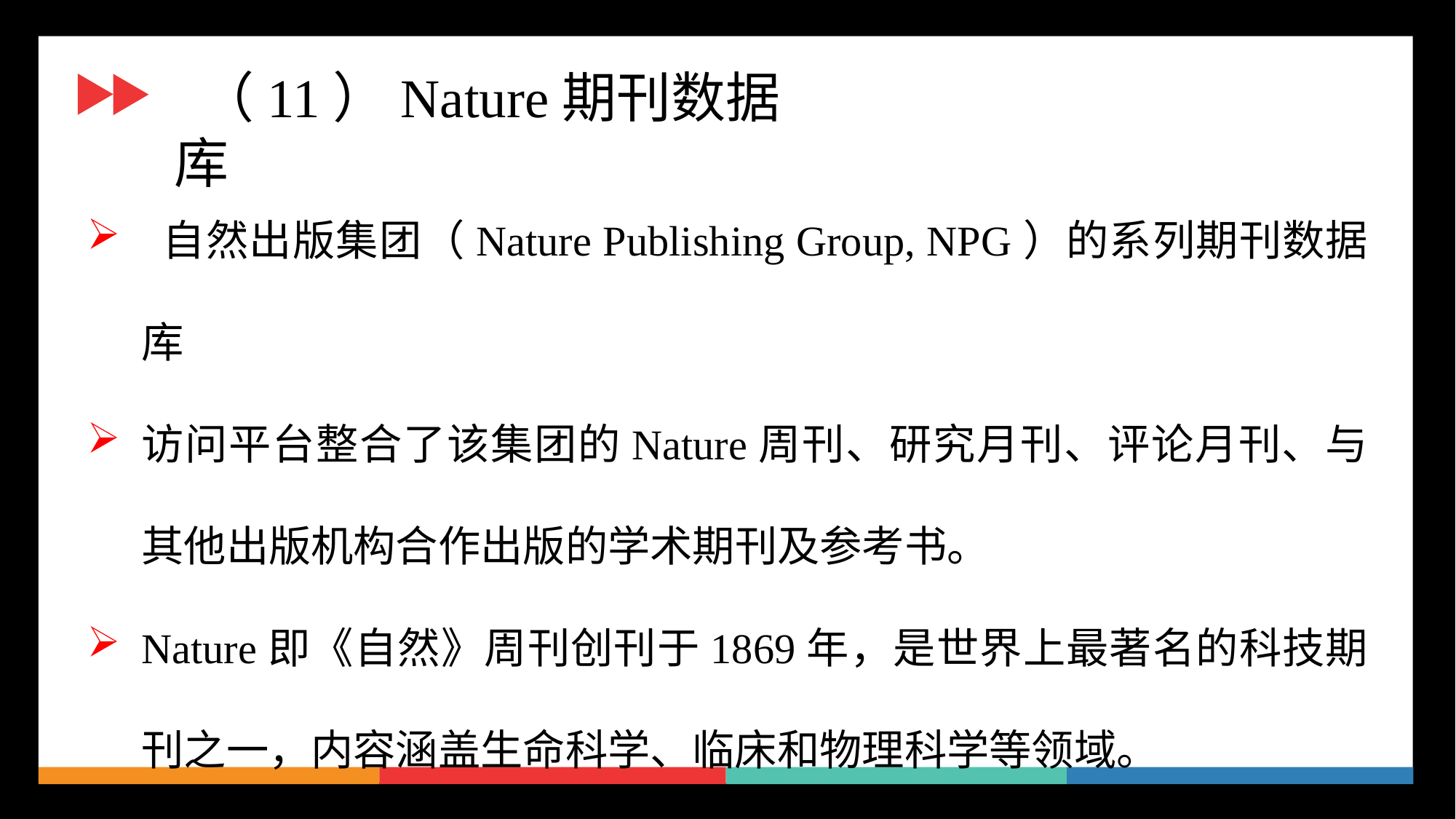

（11）Nature期刊数据库

 自然出版集团（Nature Publishing Group, NPG）的系列期刊数据库
访问平台整合了该集团的Nature周刊、研究月刊、评论月刊、与其他出版机构合作出版的学术期刊及参考书。
Nature即《自然》周刊创刊于1869年，是世界上最著名的科技期刊之一，内容涵盖生命科学、临床和物理科学等领域。